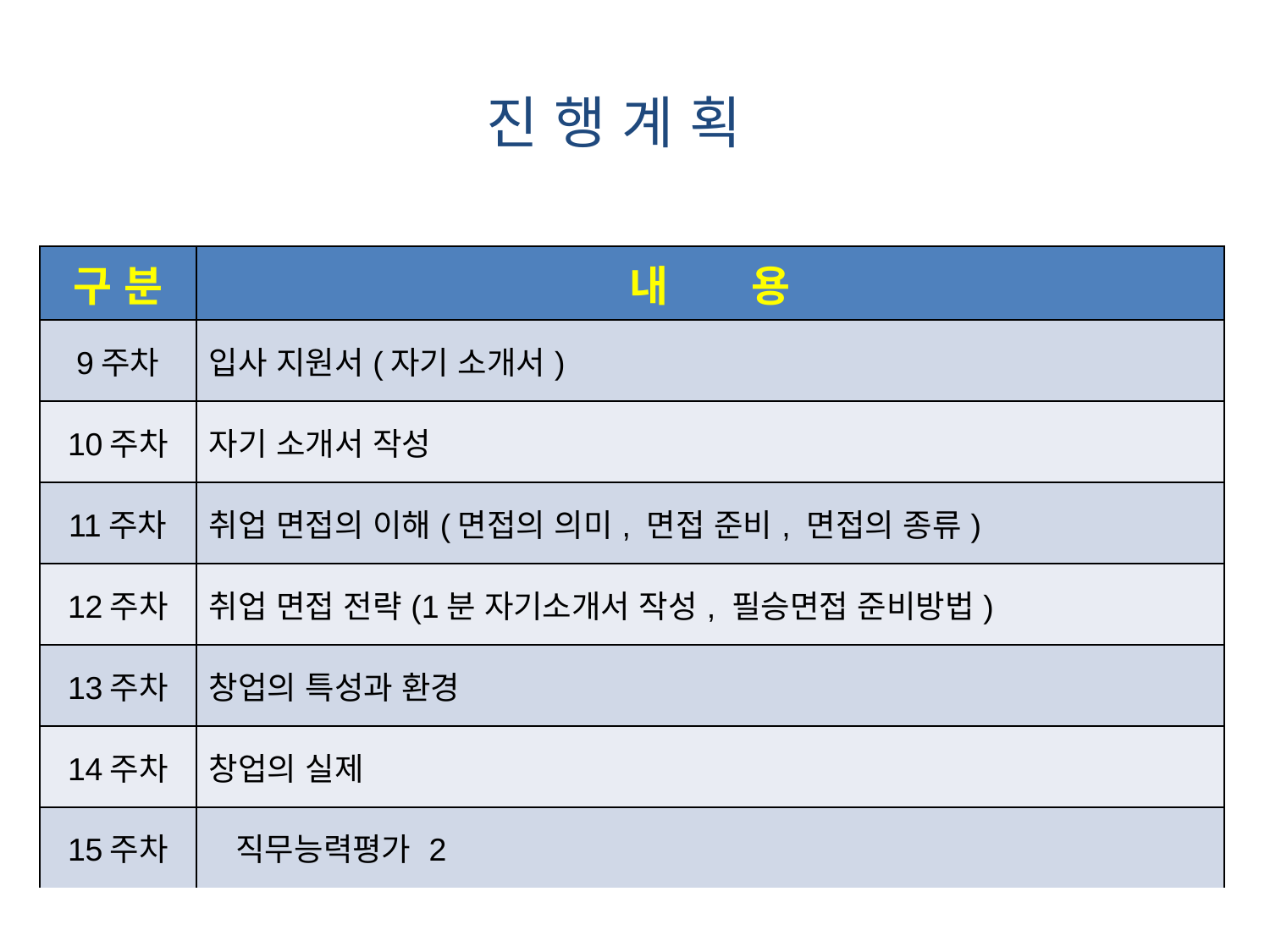

# 진 행 계 획
| 구 분 | 내 용 |
| --- | --- |
| 9주차 | 입사 지원서(자기 소개서) |
| 10주차 | 자기 소개서 작성 |
| 11주차 | 취업 면접의 이해(면접의 의미, 면접 준비, 면접의 종류) |
| 12주차 | 취업 면접 전략(1분 자기소개서 작성, 필승면접 준비방법) |
| 13주차 | 창업의 특성과 환경 |
| 14주차 | 창업의 실제 |
| 15주차 | 직무능력평가 2 |